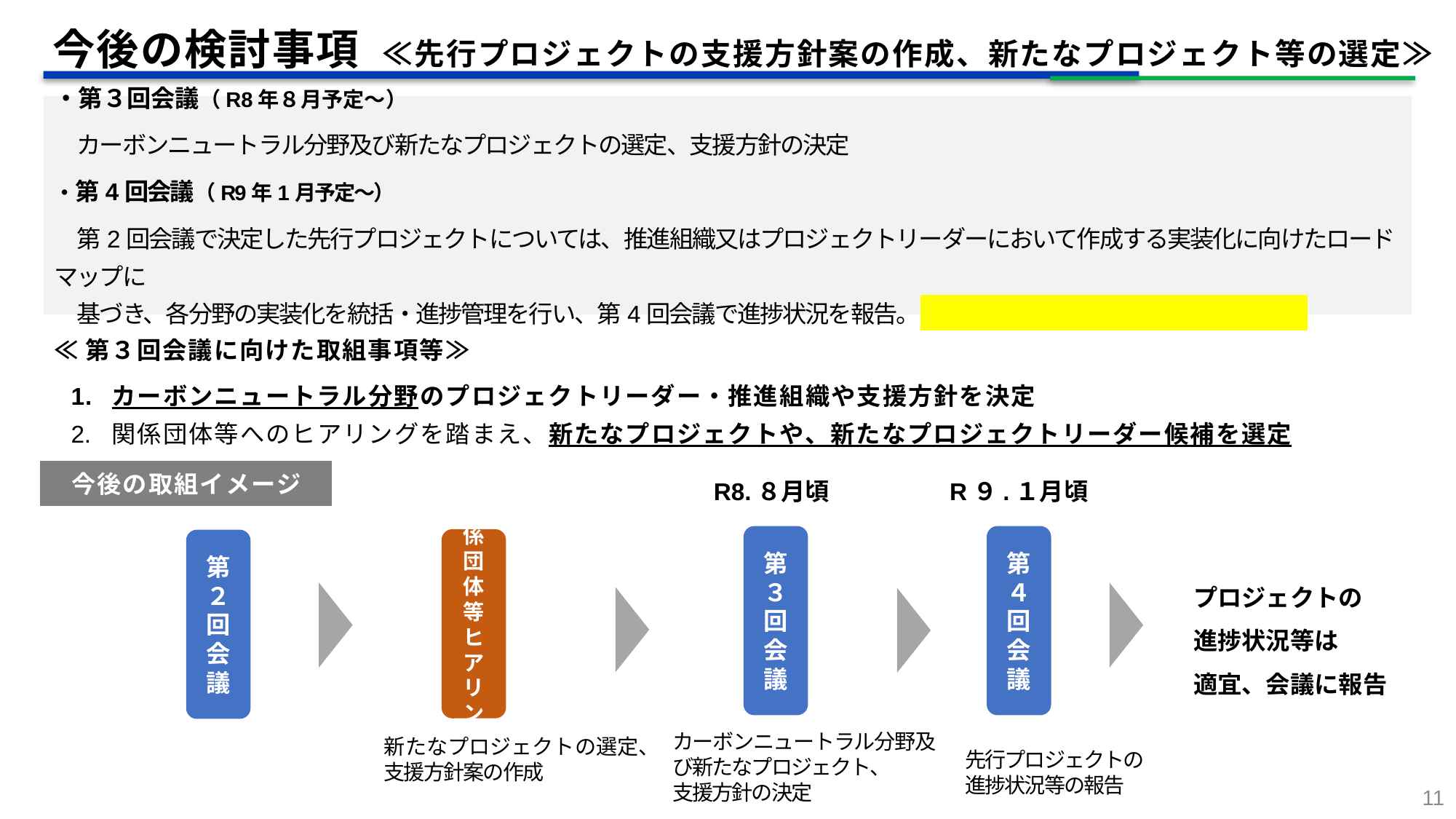

今後の検討事項  ≪先行プロジェクトの支援方針案の作成、新たなプロジェクト等の選定≫

・第３回会議（R8年８月予定～）
　カーボンニュートラル分野及び新たなプロジェクトの選定、支援方針の決定
・第4回会議（R9年1月予定～）
　第2回会議で決定した先行プロジェクトについては、推進組織又はプロジェクトリーダーにおいて作成する実装化に向けたロードマップに
　基づき、各分野の実装化を統括・進捗管理を行い、第4回会議で進捗状況を報告。

≪第３回会議に向けた取組事項等≫
カーボンニュートラル分野のプロジェクトリーダー・推進組織や支援方針を決定
関係団体等へのヒアリングを踏まえ、新たなプロジェクトや、新たなプロジェクトリーダー候補を選定
今後の取組イメージ
R8.８月頃
第３回会議
関係団体等
ヒアリング
第２回会議
プロジェクトの
進捗状況等は
適宜、会議に報告

カーボンニュートラル分野及び新たなプロジェクト、
支援方針の決定
新たなプロジェクトの選定、
支援方針案の作成
R９.１月頃
第４回会議
先行プロジェクトの
進捗状況等の報告